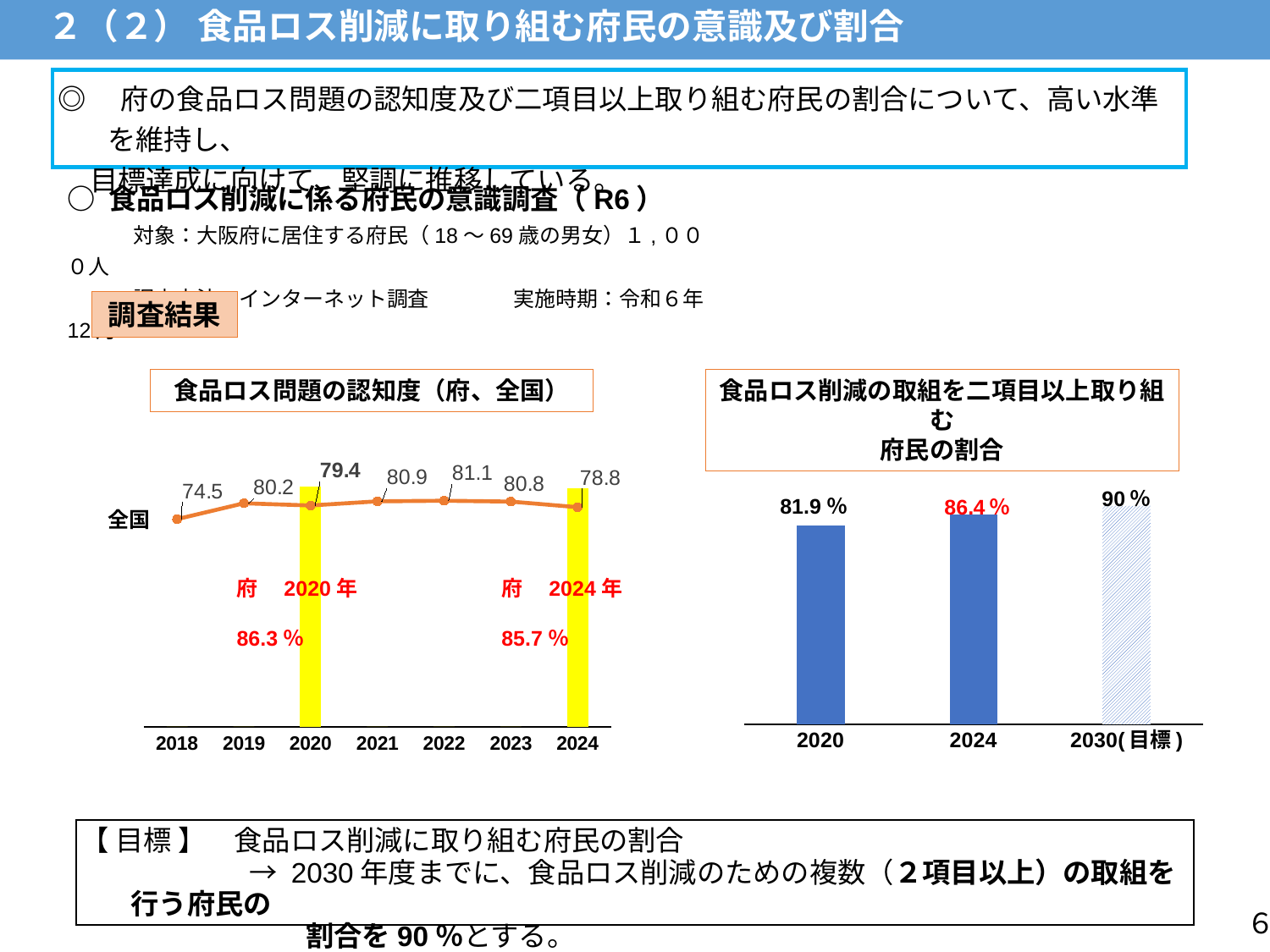

２（２） 食品ロス削減に取り組む府民の意識及び割合

◎　府の食品ロス問題の認知度及び二項目以上取り組む府民の割合について、高い水準を維持し、
    目標達成に向けて、堅調に推移している。

○ 食品ロス削減に係る府民の意識調査（R6）
    　　対象：大阪府に居住する府民（18～69歳の男女）１,０００人
   　　 調査方法：インターネット調査　　　　実施時期：令和６年12月
調査結果
食品ロス問題の認知度（府、全国）
食品ロス削減の取組を二項目以上取り組む
府民の割合

### Chart

| Category | 大阪府 | 消費者庁 |
|---|---|---|
| 2018 | 0.0 | 74.5 |
| 2019 | 0.0 | 80.2 |
| 2020 | 86.3 | 79.4 |
| 2021 | 0.0 | 80.9 |
| 2022 | 0.0 | 81.1 |
| 2023 | 0.0 | 80.8 |
| 2024 | 85.7 | 78.8 |

### Chart

| Category |  |
|---|---|
| 2020 | 81.9 |
| 2024 | 86.4 |
| 2030(目標) | 90.0 |
 81.9％
全国
府　2024年
　　　85.7％
府　2020年
　　　86.3％
【 目標 】　食品ロス削減に取り組む府民の割合
　　　　　　→ 2030年度までに、食品ロス削減のための複数（２項目以上）の取組を行う府民の
　　　　　　　　割合を90％とする。

６